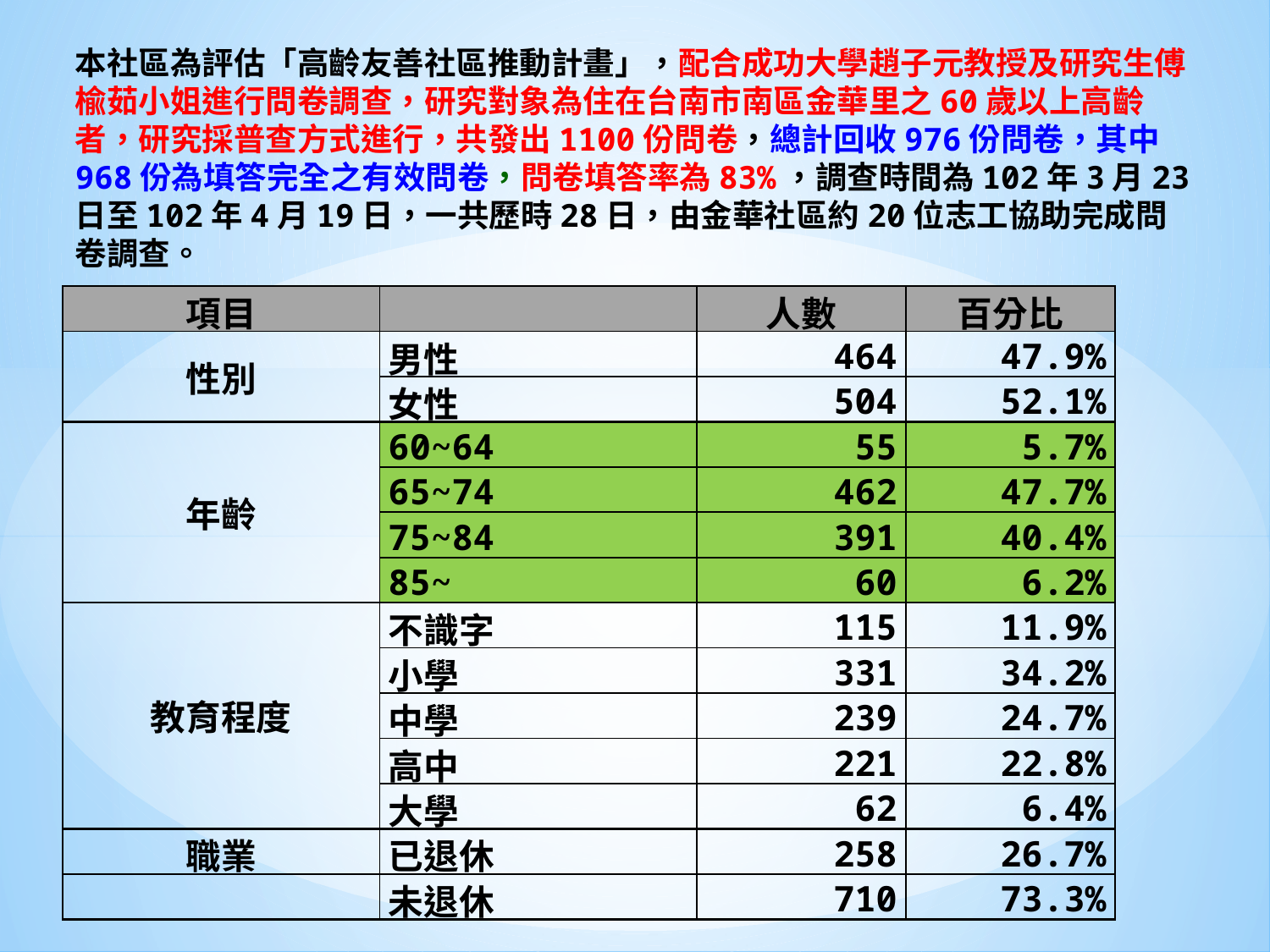

本社區為評估「高齡友善社區推動計畫」，配合成功大學趙子元教授及研究生傅楡茹小姐進行問卷調查，研究對象為住在台南市南區金華里之60歲以上高齡者，研究採普查方式進行，共發出1100份問卷，總計回收976份問卷，其中968份為填答完全之有效問卷，問卷填答率為83%，調查時間為102年3月23日至102年4月19日，一共歷時28日，由金華社區約20位志工協助完成問卷調查。
| 項目 |  | 人數 | 百分比 |
| --- | --- | --- | --- |
| 性別 | 男性 | 464 | 47.9% |
|  | 女性 | 504 | 52.1% |
| 年齡 | 60~64 | 55 | 5.7% |
|  | 65~74 | 462 | 47.7% |
|  | 75~84 | 391 | 40.4% |
|  | 85~ | 60 | 6.2% |
| 教育程度 | 不識字 | 115 | 11.9% |
|  | 小學 | 331 | 34.2% |
|  | 中學 | 239 | 24.7% |
|  | 高中 | 221 | 22.8% |
|  | 大學 | 62 | 6.4% |
| 職業 | 已退休 | 258 | 26.7% |
|  | 未退休 | 710 | 73.3% |